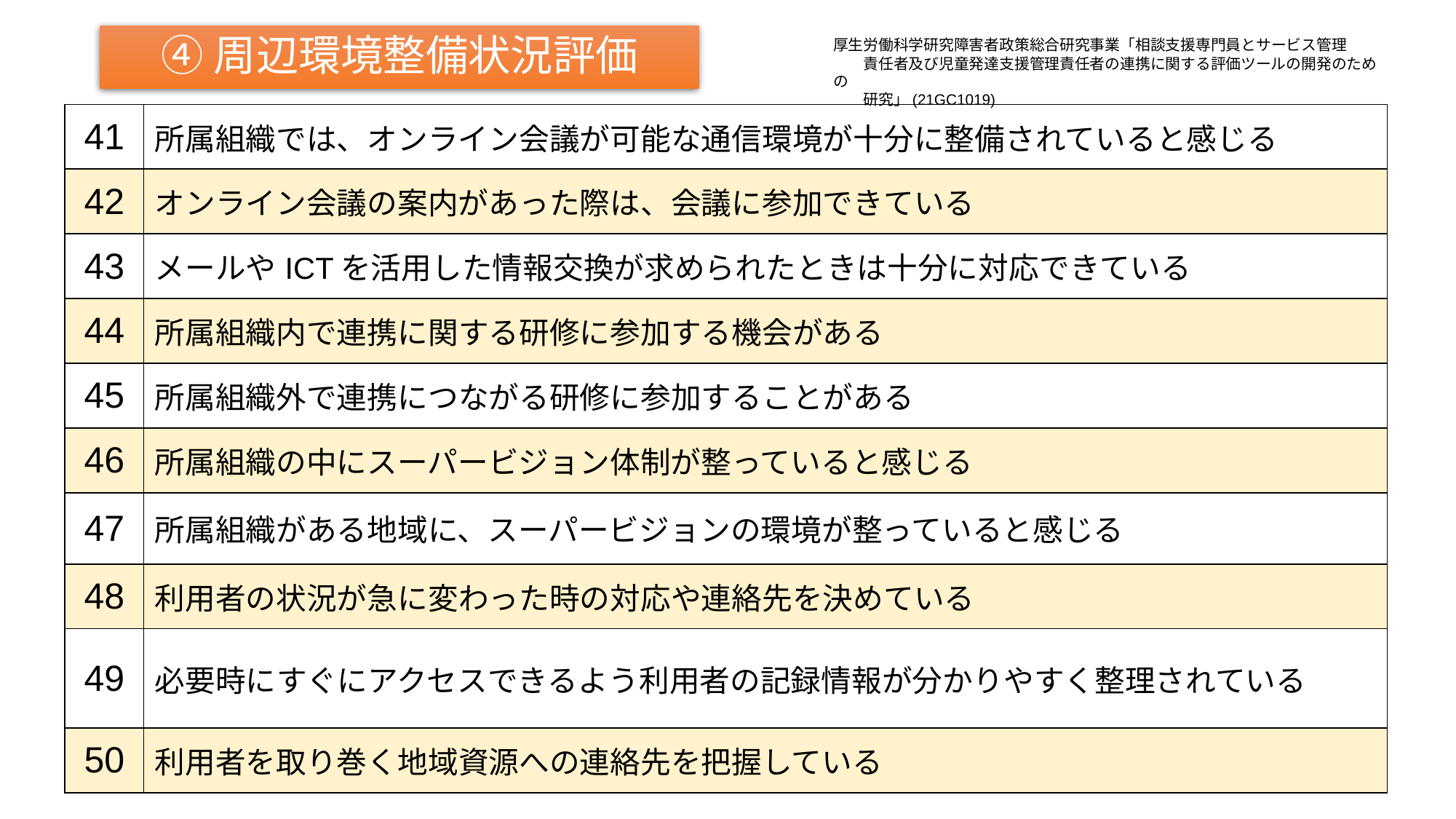

# ④周辺環境整備状況評価
厚生労働科学研究障害者政策総合研究事業「相談支援専門員とサービス管理
　　責任者及び児童発達支援管理責任者の連携に関する評価ツールの開発のための
　　研究」(21GC1019)
| 41 | 所属組織では、オンライン会議が可能な通信環境が十分に整備されていると感じる |
| --- | --- |
| 42 | オンライン会議の案内があった際は、会議に参加できている |
| 43 | メールやICTを活用した情報交換が求められたときは十分に対応できている |
| 44 | 所属組織内で連携に関する研修に参加する機会がある |
| 45 | 所属組織外で連携につながる研修に参加することがある |
| 46 | 所属組織の中にスーパービジョン体制が整っていると感じる |
| 47 | 所属組織がある地域に、スーパービジョンの環境が整っていると感じる |
| 48 | 利用者の状況が急に変わった時の対応や連絡先を決めている |
| 49 | 必要時にすぐにアクセスできるよう利用者の記録情報が分かりやすく整理されている |
| 50 | 利用者を取り巻く地域資源への連絡先を把握している |